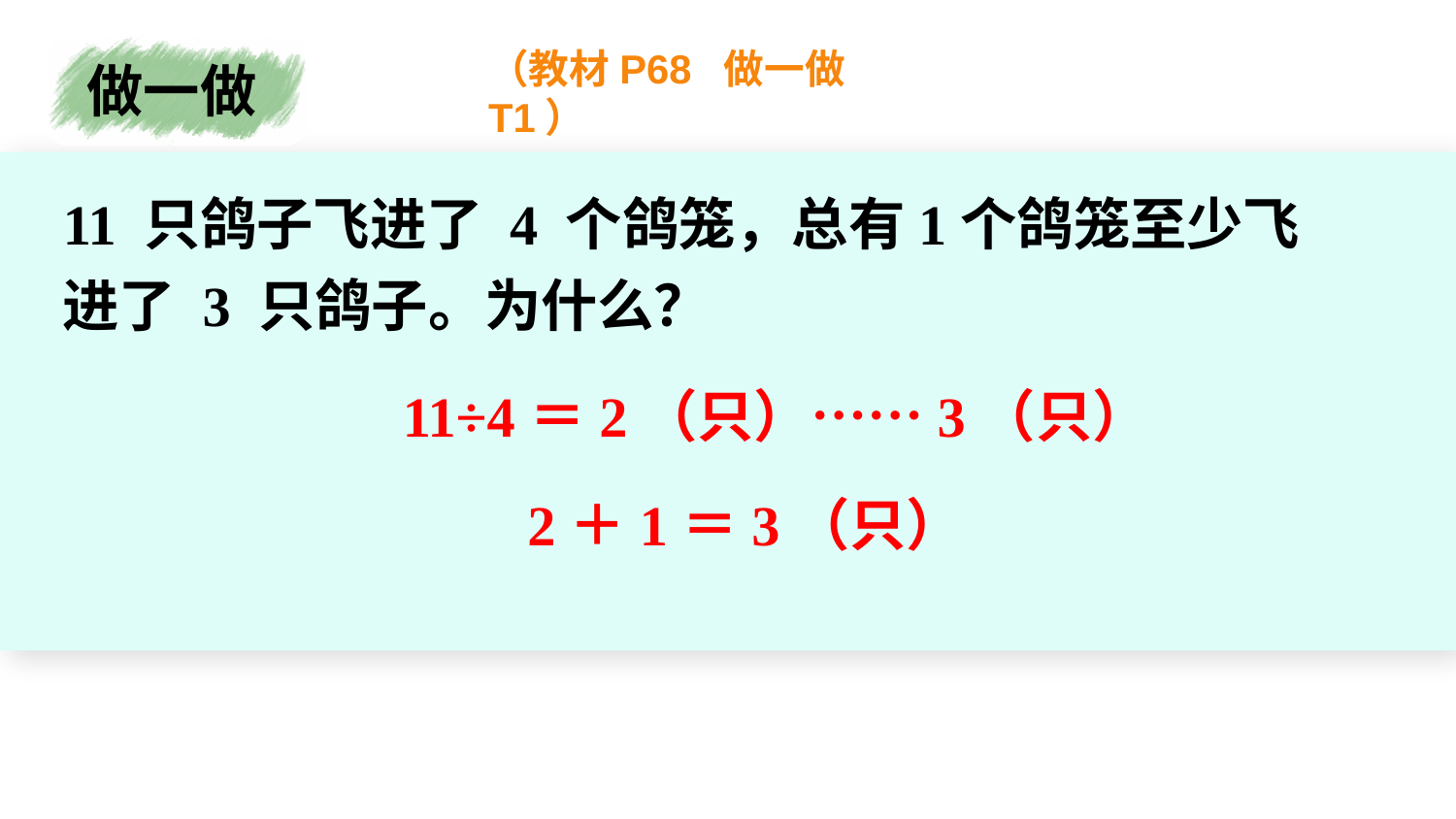

（教材P68  做一做T1）
练一练添加文本
做一做
11 只鸽子飞进了 4 个鸽笼，总有1个鸽笼至少飞进了 3 只鸽子。为什么？
11÷4＝2（只）……3（只）
www.youyi100.com
2＋1＝3（只）